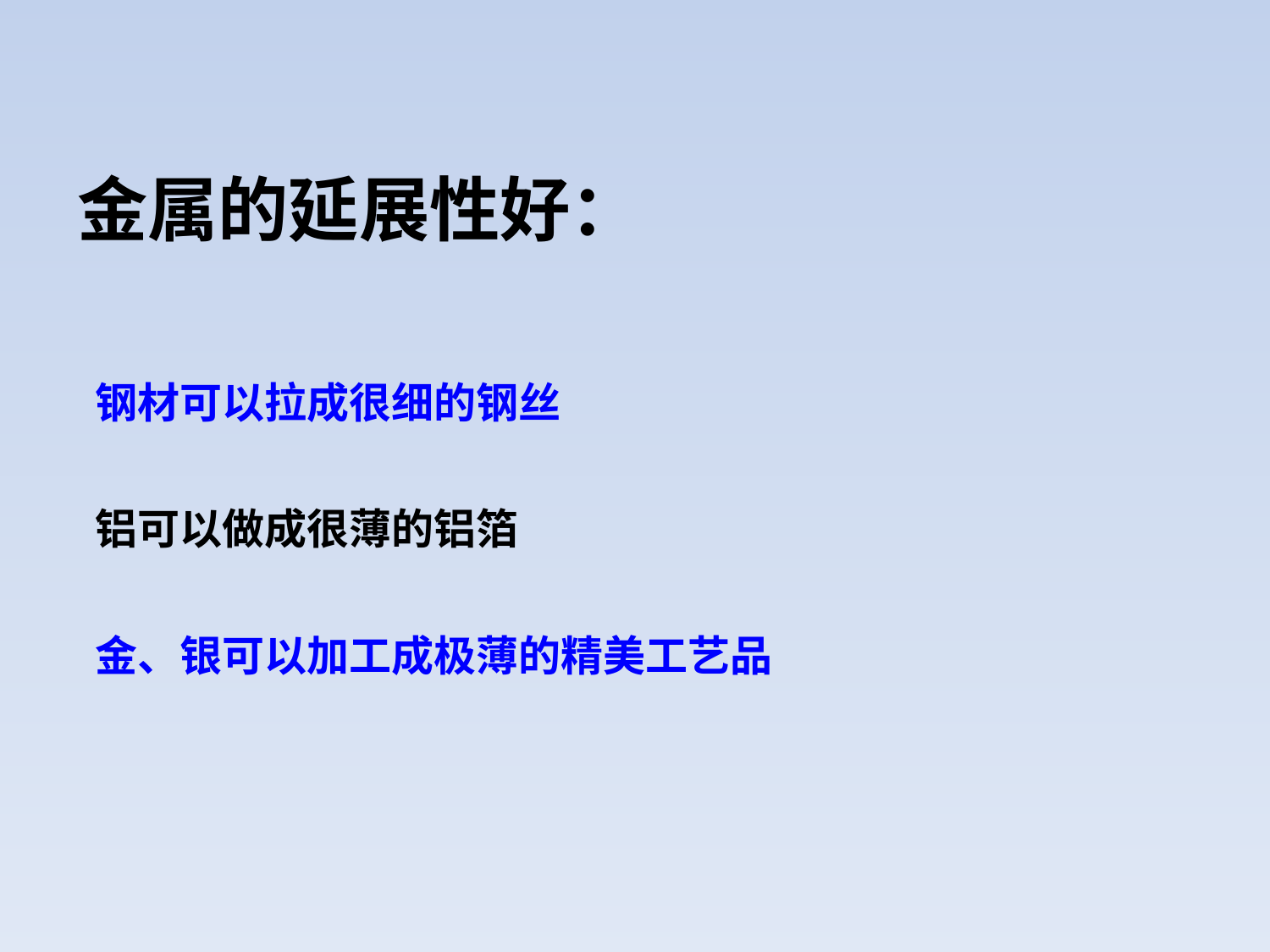

金属的延展性好：
 钢材可以拉成很细的钢丝
 铝可以做成很薄的铝箔
 金、银可以加工成极薄的精美工艺品